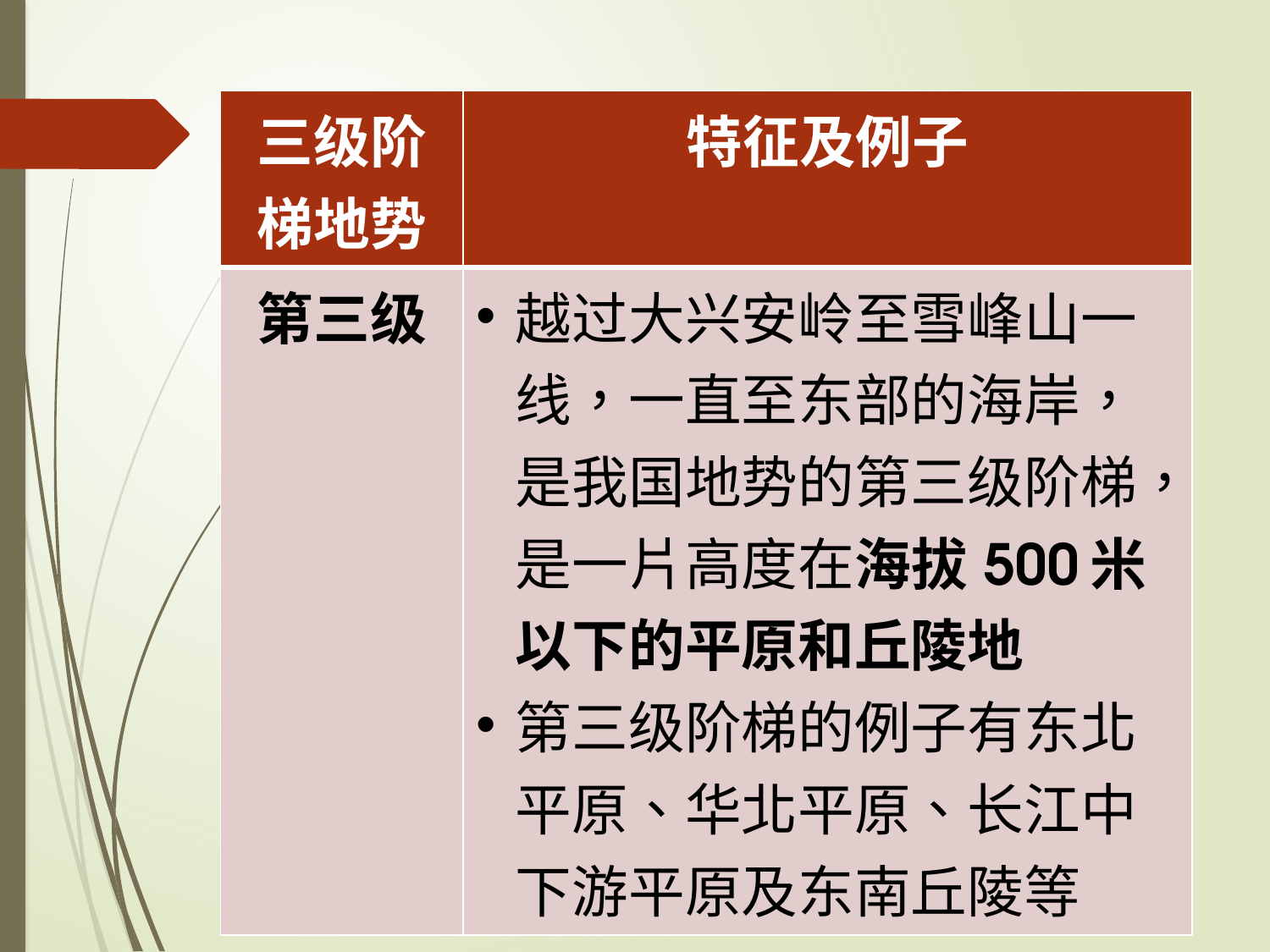

| 三级阶梯地势 | 特征及例子 |
| --- | --- |
| 第三级 | 越过大兴安岭至雪峰山一线，一直至东部的海岸，是我国地势的第三级阶梯，是一片高度在海拔500米以下的平原和丘陵地 第三级阶梯的例子有东北平原、华北平原、长江中下游平原及东南丘陵等 |